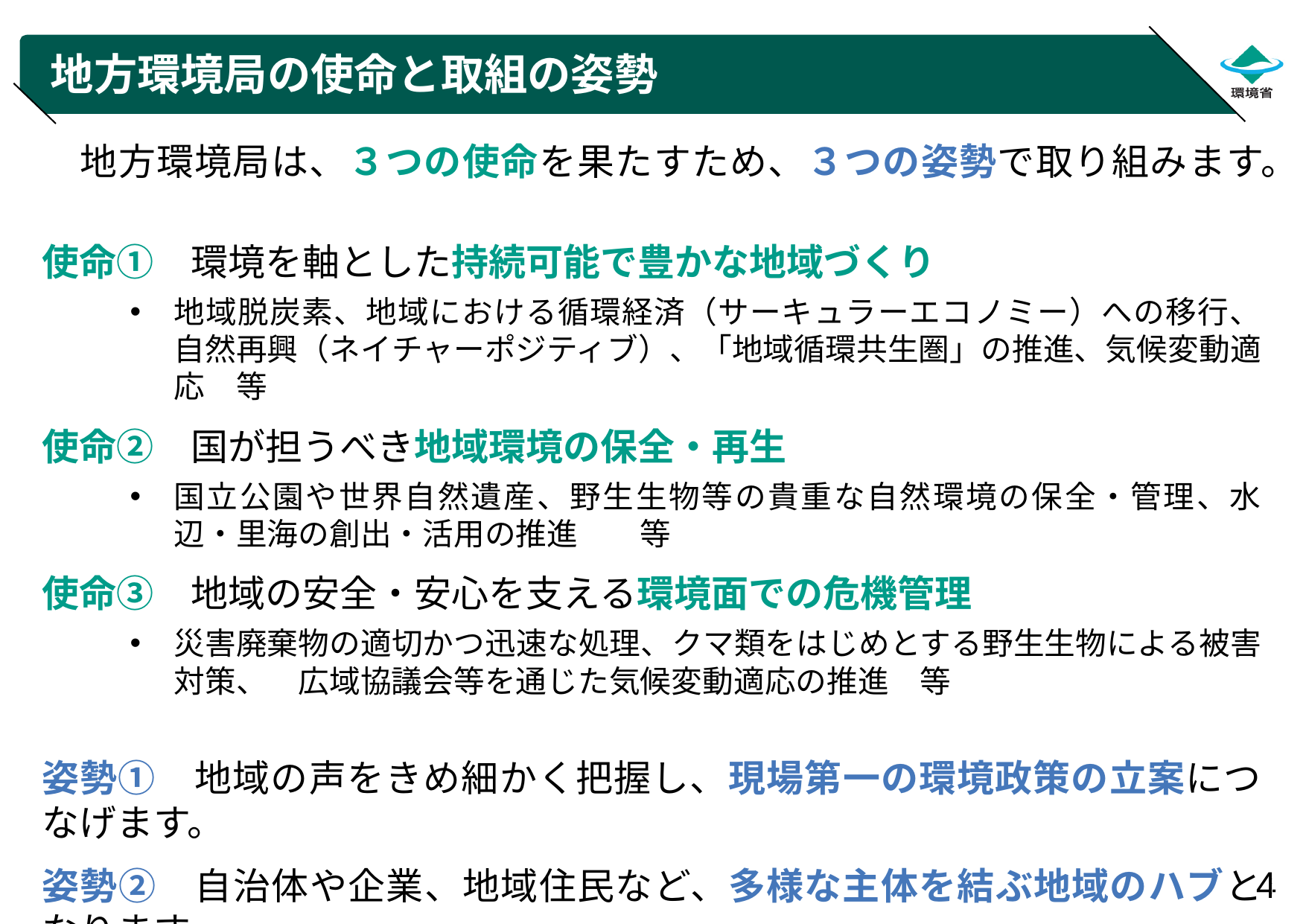

# 地方環境局の使命と取組の姿勢

　地方環境局は、３つの使命を果たすため、３つの姿勢で取り組みます。

使命①　環境を軸とした持続可能で豊かな地域づくり
地域脱炭素、地域における循環経済（サーキュラーエコノミー）への移行、自然再興（ネイチャーポジティブ）、「地域循環共生圏」の推進、気候変動適応　等
使命②　国が担うべき地域環境の保全・再生
国立公園や世界自然遺産、野生生物等の貴重な自然環境の保全・管理、水辺・里海の創出・活用の推進　　等
使命③　地域の安全・安心を支える環境面での危機管理
災害廃棄物の適切かつ迅速な処理、クマ類をはじめとする野生生物による被害対策、　広域協議会等を通じた気候変動適応の推進　等

姿勢①　地域の声をきめ細かく把握し、現場第一の環境政策の立案につなげます。
姿勢②　自治体や企業、地域住民など、多様な主体を結ぶ地域のハブとなります。
姿勢③　地域課題の解決に向け、地域に寄り添い、共に考え、伴走します。